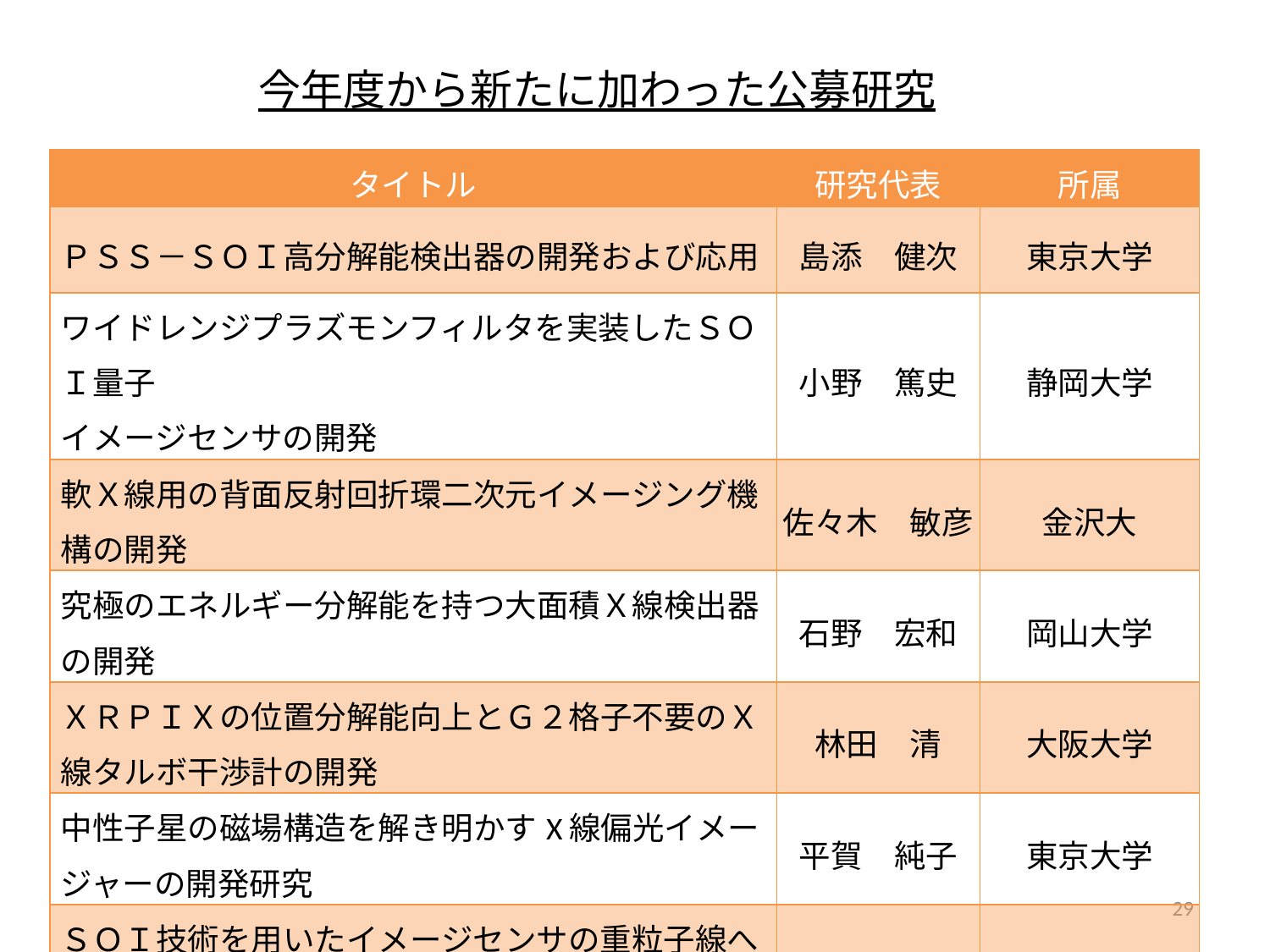

今年度から新たに加わった公募研究
| タイトル | 研究代表 | 所属 |
| --- | --- | --- |
| ＰＳＳ－ＳＯＩ高分解能検出器の開発および応用 | 島添　健次 | 東京大学 |
| ワイドレンジプラズモンフィルタを実装したＳＯＩ量子 イメージセンサの開発 | 小野　篤史 | 静岡大学 |
| 軟Ｘ線用の背面反射回折環二次元イメージング機構の開発 | 佐々木　敏彦 | 金沢大 |
| 究極のエネルギー分解能を持つ大面積Ｘ線検出器の開発 | 石野　宏和 | 岡山大学 |
| ＸＲＰＩＸの位置分解能向上とＧ２格子不要のＸ線タルボ干渉計の開発 | 林田　清 | 大阪大学 |
| 中性子星の磁場構造を解き明かすX線偏光イメージャーの開発研究 | 平賀　純子 | 東京大学 |
| ＳＯＩ技術を用いたイメージセンサの重粒子線への 応用 | 松村　彰彦 | 群馬大学 |
29